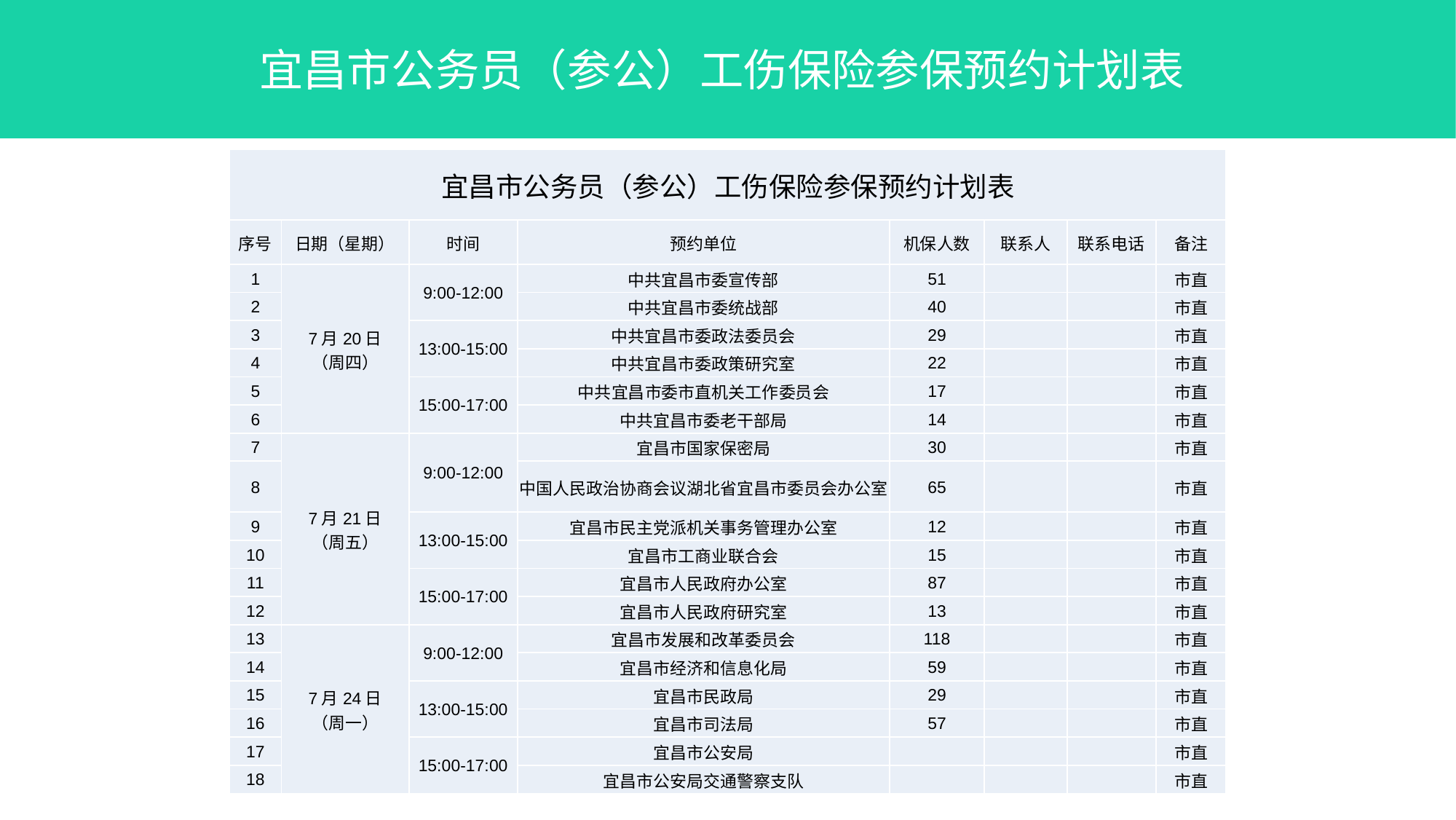

宜昌市公务员（参公）工伤保险参保预约计划表
| 宜昌市公务员（参公）工伤保险参保预约计划表 |  |  |  |  |  |  |  |
| --- | --- | --- | --- | --- | --- | --- | --- |
| 序号 | 日期（星期） | 时间 | 预约单位 | 机保人数 | 联系人 | 联系电话 | 备注 |
| 1 | 7月20日 （周四） | 9:00-12:00 | 中共宜昌市委宣传部 | 51 |  |  | 市直 |
| 2 |  |  | 中共宜昌市委统战部 | 40 |  |  | 市直 |
| 3 |  | 13:00-15:00 | 中共宜昌市委政法委员会 | 29 |  |  | 市直 |
| 4 |  |  | 中共宜昌市委政策研究室 | 22 |  |  | 市直 |
| 5 |  | 15:00-17:00 | 中共宜昌市委市直机关工作委员会 | 17 |  |  | 市直 |
| 6 |  |  | 中共宜昌市委老干部局 | 14 |  |  | 市直 |
| 7 | 7月21日 （周五） | 9:00-12:00 | 宜昌市国家保密局 | 30 |  |  | 市直 |
| 8 |  |  | 中国人民政治协商会议湖北省宜昌市委员会办公室 | 65 |  |  | 市直 |
| 9 |  | 13:00-15:00 | 宜昌市民主党派机关事务管理办公室 | 12 |  |  | 市直 |
| 10 |  |  | 宜昌市工商业联合会 | 15 |  |  | 市直 |
| 11 |  | 15:00-17:00 | 宜昌市人民政府办公室 | 87 |  |  | 市直 |
| 12 |  |  | 宜昌市人民政府研究室 | 13 |  |  | 市直 |
| 13 | 7月24日 （周一） | 9:00-12:00 | 宜昌市发展和改革委员会 | 118 |  |  | 市直 |
| 14 |  |  | 宜昌市经济和信息化局 | 59 |  |  | 市直 |
| 15 |  | 13:00-15:00 | 宜昌市民政局 | 29 |  |  | 市直 |
| 16 |  |  | 宜昌市司法局 | 57 |  |  | 市直 |
| 17 |  | 15:00-17:00 | 宜昌市公安局 |  |  |  | 市直 |
| 18 |  |  | 宜昌市公安局交通警察支队 |  |  |  | 市直 |